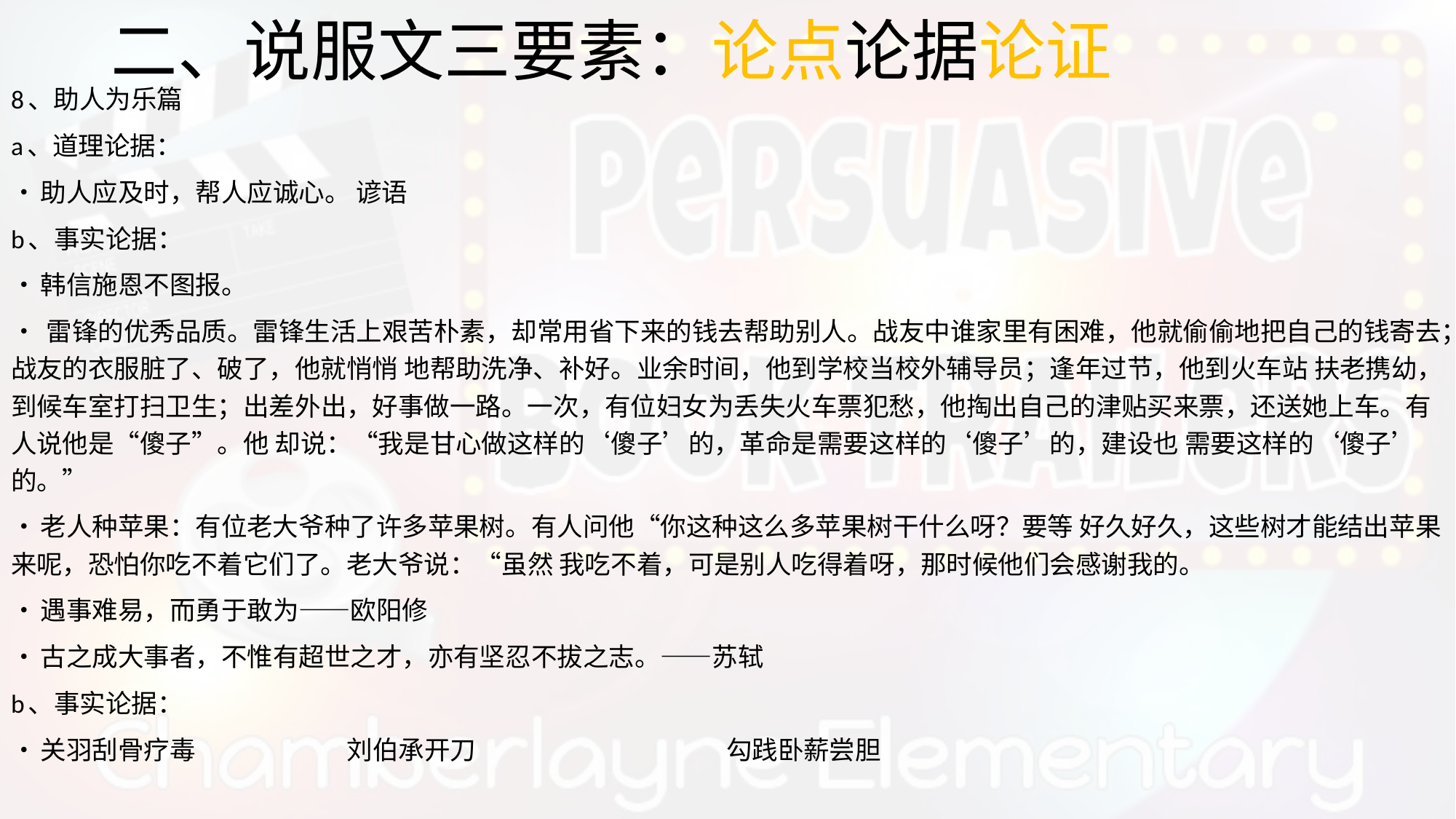

# 二、说服文三要素：论点论据论证

8、助人为乐篇
a、道理论据：
•助人应及时，帮人应诚心。 谚语
b、事实论据：
•韩信施恩不图报。
• 雷锋的优秀品质。雷锋生活上艰苦朴素，却常用省下来的钱去帮助别人。战友中谁家里有困难，他就偷偷地把自己的钱寄去；战友的衣服脏了、破了，他就悄悄 地帮助洗净、补好。业余时间，他到学校当校外辅导员；逢年过节，他到火车站 扶老携幼，到候车室打扫卫生；出差外出，好事做一路。一次，有位妇女为丢失火车票犯愁，他掏出自己的津贴买来票，还送她上车。有人说他是“傻子”。他 却说：“我是甘心做这样的‘傻子’的，革命是需要这样的‘傻子’的，建设也 需要这样的‘傻子’的。”
•老人种苹果：有位老大爷种了许多苹果树。有人问他“你这种这么多苹果树干什么呀？要等 好久好久，这些树才能结出苹果来呢，恐怕你吃不着它们了。老大爷说：“虽然 我吃不着，可是别人吃得着呀，那时候他们会感谢我的。
•遇事难易，而勇于敢为——欧阳修
•古之成大事者，不惟有超世之才，亦有坚忍不拔之志。——苏轼
b、事实论据：
•关羽刮骨疗毒                          刘伯承开刀                                           勾践卧薪尝胆